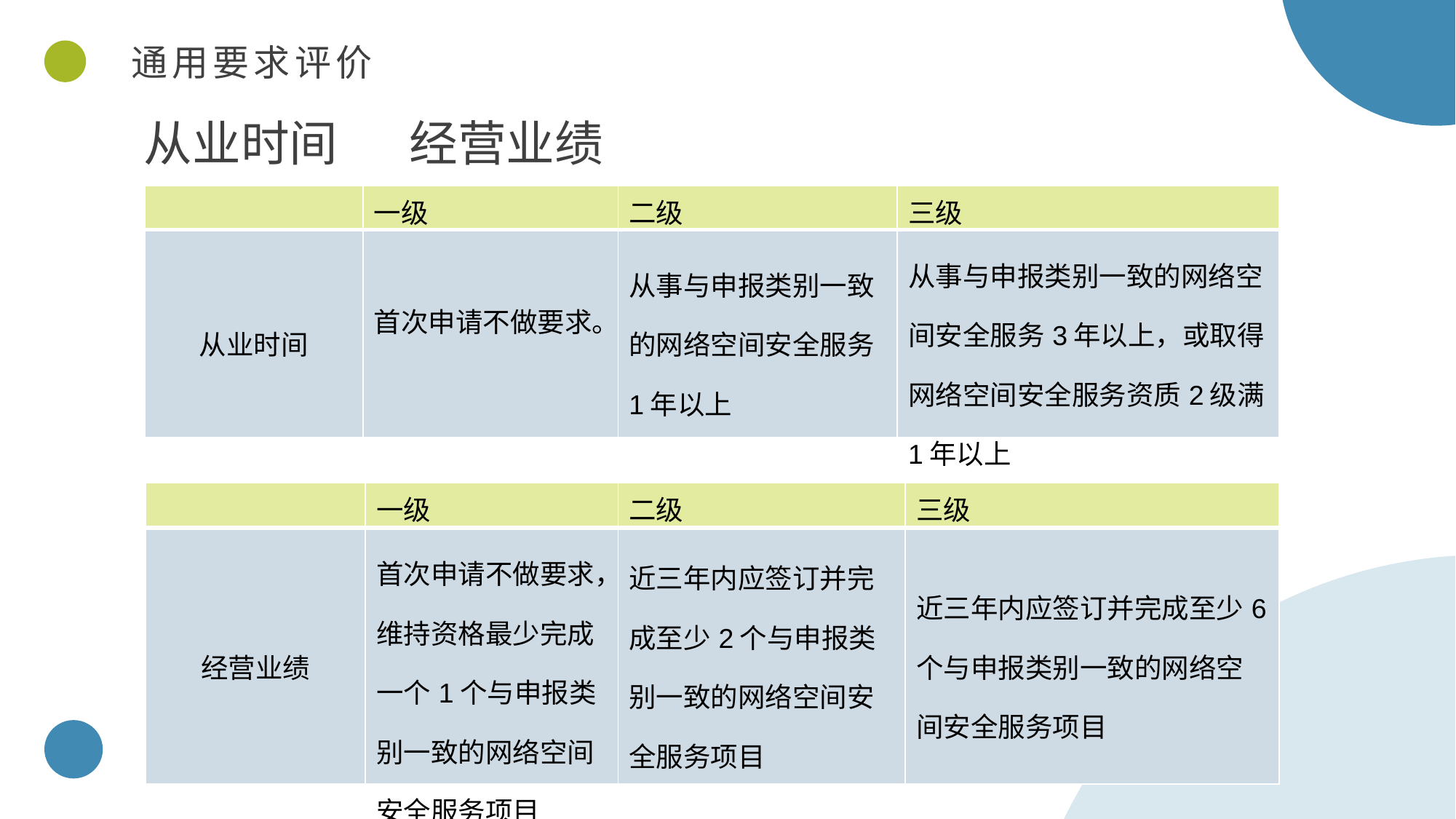

通用要求评价

从业时间
经营业绩
|  | 一级 | 二级 | 三级 |
| --- | --- | --- | --- |
| 从业时间 | 首次申请不做要求。 | 从事与申报类别一致的网络空间安全服务1年以上 | 从事与申报类别一致的网络空间安全服务3年以上，或取得网络空间安全服务资质2级满1年以上 |
|  | 一级 | 二级 | 三级 |
| --- | --- | --- | --- |
| 经营业绩 | 首次申请不做要求，维持资格最少完成一个1个与申报类别一致的网络空间安全服务项目 | 近三年内应签订并完成至少2个与申报类别一致的网络空间安全服务项目 | 近三年内应签订并完成至少6个与申报类别一致的网络空间安全服务项目 |